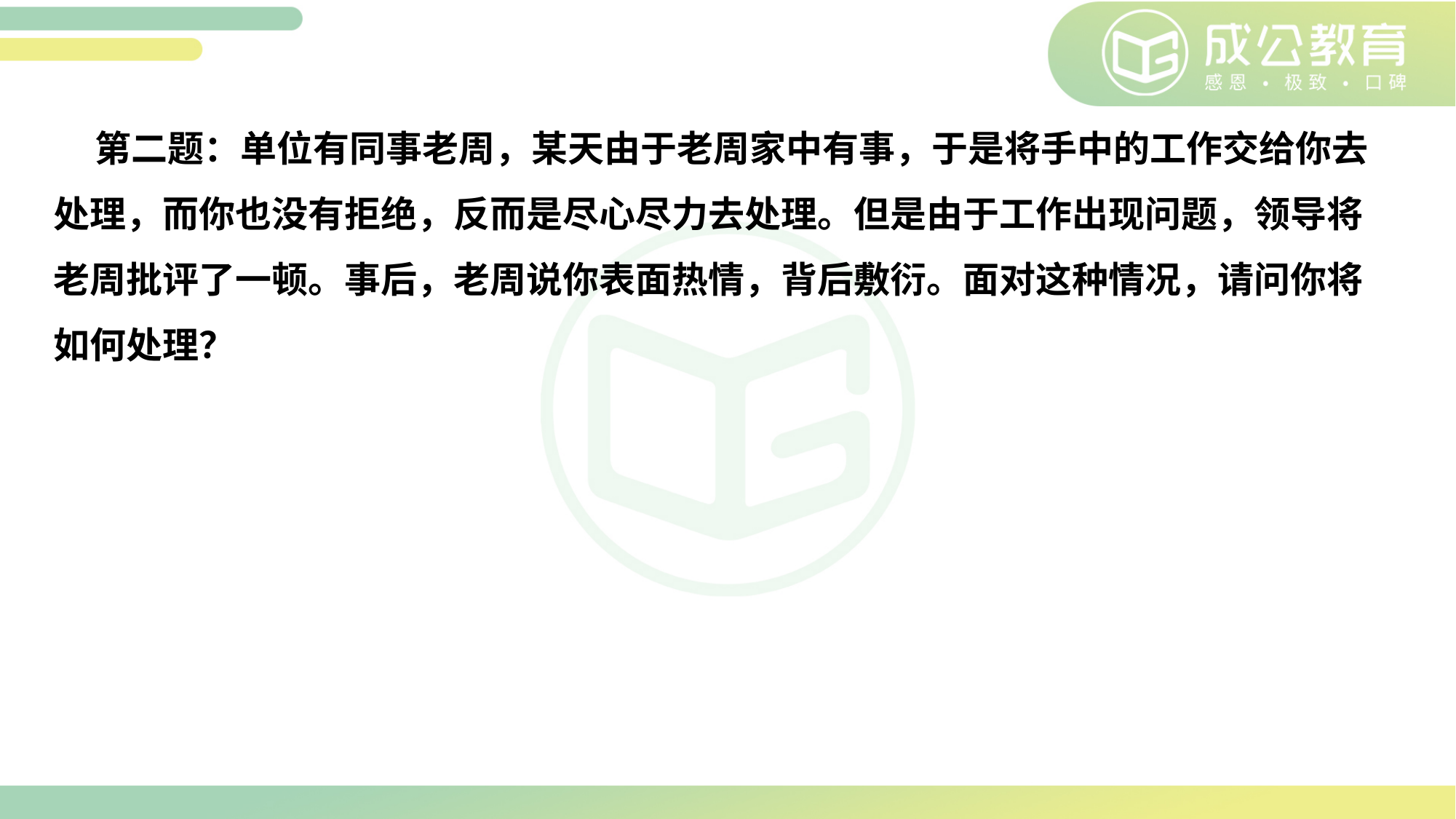

# 第二题：单位有同事老周，某天由于老周家中有事，于是将手中的工作交给你去处理，而你也没有拒绝，反而是尽心尽力去处理。但是由于工作出现问题，领导将老周批评了一顿。事后，老周说你表面热情，背后敷衍。面对这种情况，请问你将如何处理？